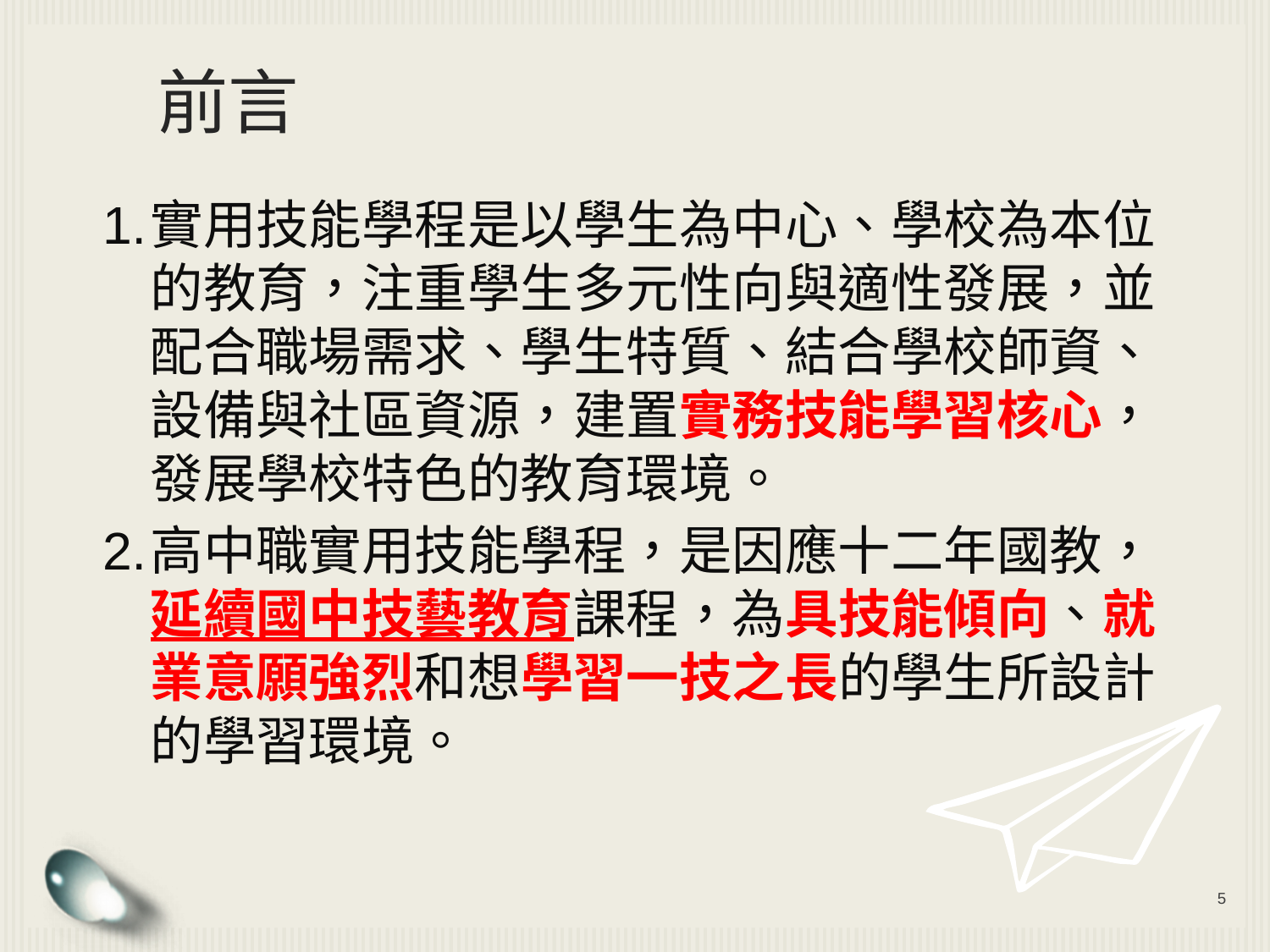

# 前言
實用技能學程是以學生為中心、學校為本位的教育，注重學生多元性向與適性發展，並配合職場需求、學生特質、結合學校師資、設備與社區資源，建置實務技能學習核心，發展學校特色的教育環境。
高中職實用技能學程，是因應十二年國教，延續國中技藝教育課程，為具技能傾向、就業意願強烈和想學習一技之長的學生所設計的學習環境。

5